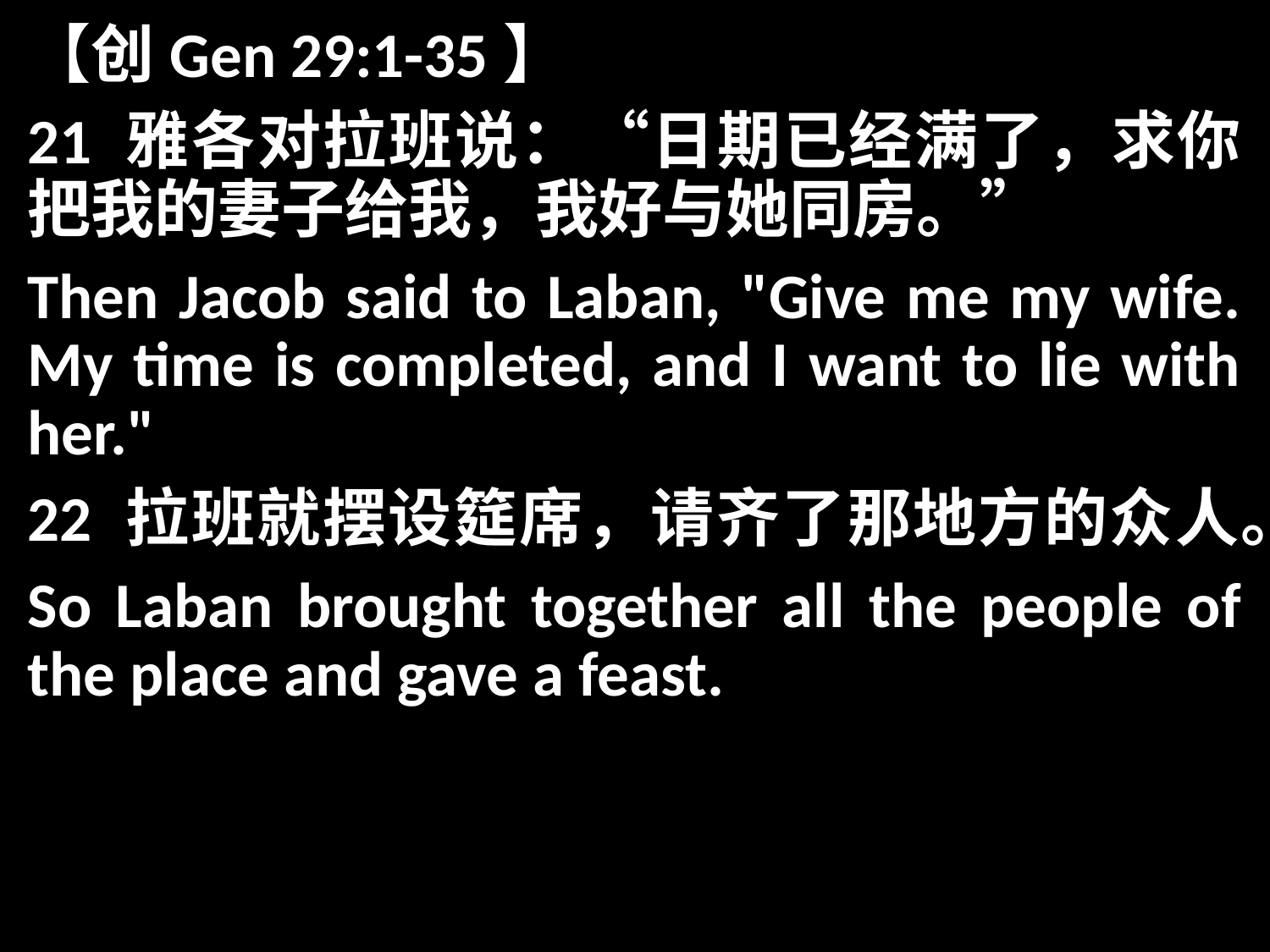

【创Gen 29:1-35】
21 雅各对拉班说：“日期已经满了，求你把我的妻子给我，我好与她同房。”
Then Jacob said to Laban, "Give me my wife. My time is completed, and I want to lie with her."
22 拉班就摆设筵席，请齐了那地方的众人。
So Laban brought together all the people of the place and gave a feast.